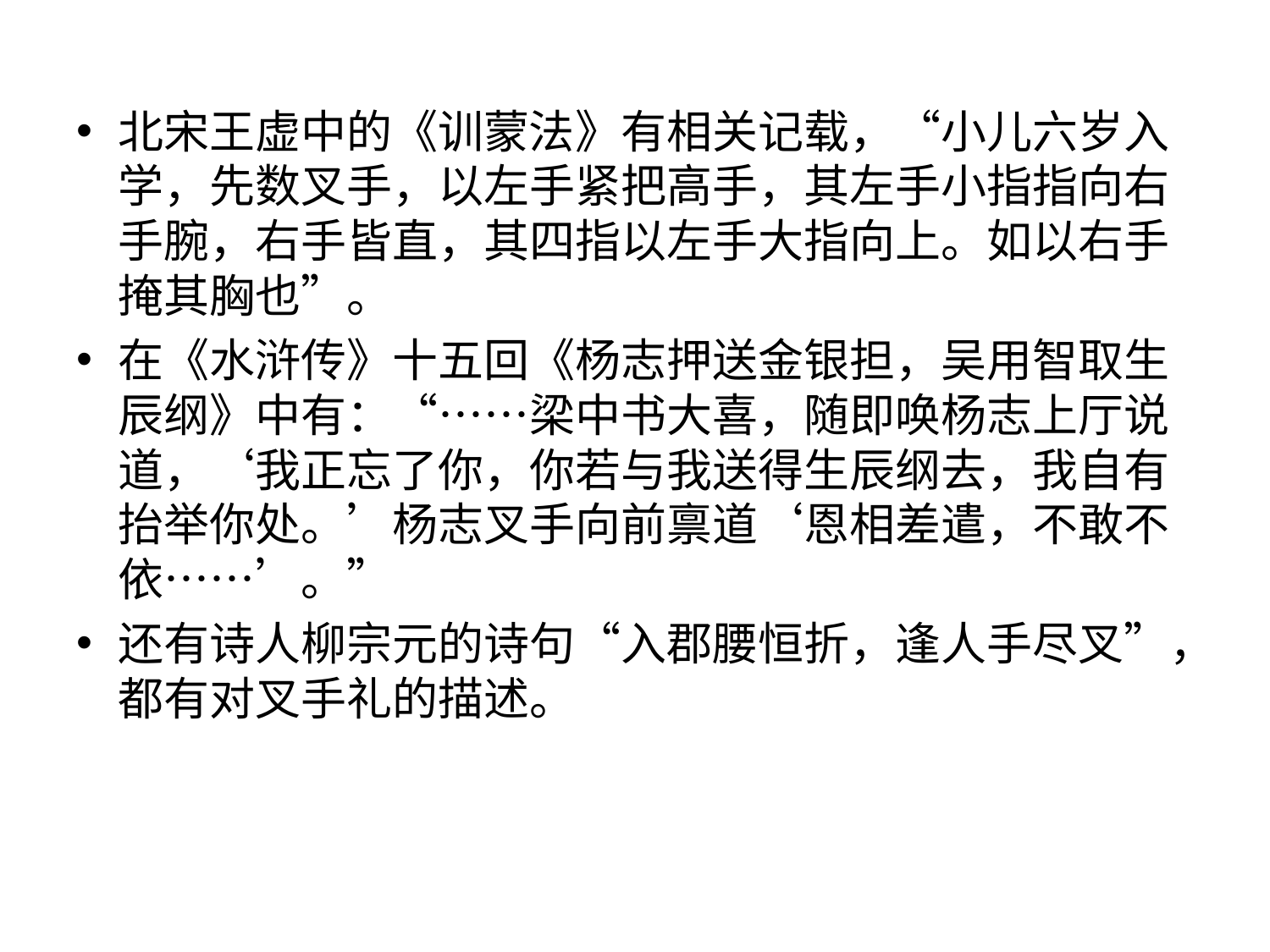

北宋王虚中的《训蒙法》有相关记载，“小儿六岁入学，先数叉手，以左手紧把高手，其左手小指指向右手腕，右手皆直，其四指以左手大指向上。如以右手掩其胸也”。
在《水浒传》十五回《杨志押送金银担，吴用智取生辰纲》中有：“……梁中书大喜，随即唤杨志上厅说道，‘我正忘了你，你若与我送得生辰纲去，我自有抬举你处。’杨志叉手向前禀道‘恩相差遣，不敢不依……’。”
还有诗人柳宗元的诗句“入郡腰恒折，逢人手尽叉”，都有对叉手礼的描述。